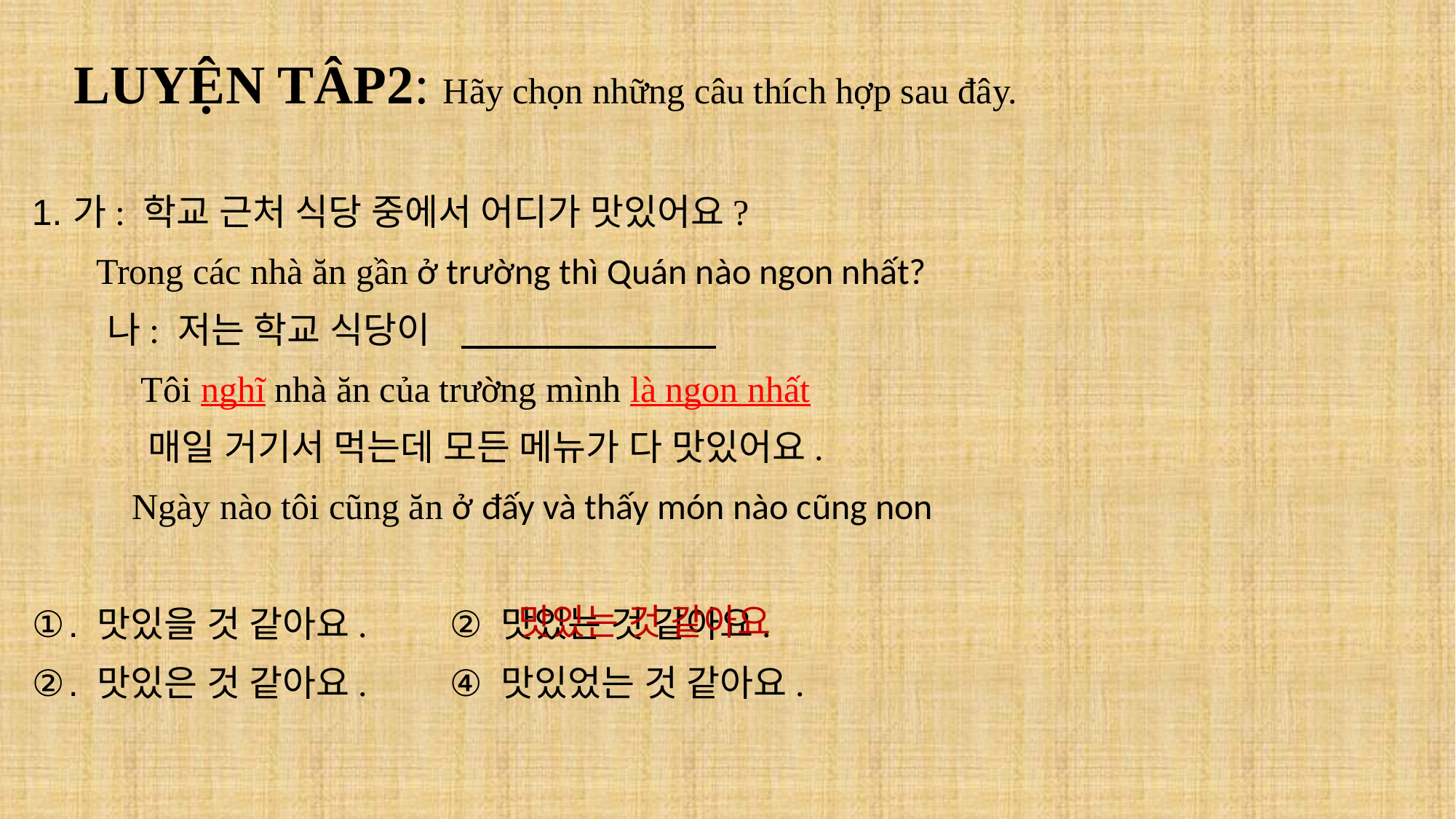

LUYỆN TÂP2: Hãy chọn những câu thích hợp sau đây.

가: 학교 근처 식당 중에서 어디가 맛있어요?
Trong các nhà ăn gần ở trường thì Quán nào ngon nhất?
   나: 저는 학교 식당이
        Tôi nghĩ nhà ăn của trường mình là ngon nhất
       매일 거기서 먹는데 모든 메뉴가 다 맛있어요.
       Ngày nào tôi cũng ăn ở đấy và thấy món nào cũng non

 맛있을 것 같아요.         ② 맛있는 것 같아요.
 맛있은 것 같아요.         ④ 맛있었는 것 같아요.
맛있는 것 같아요